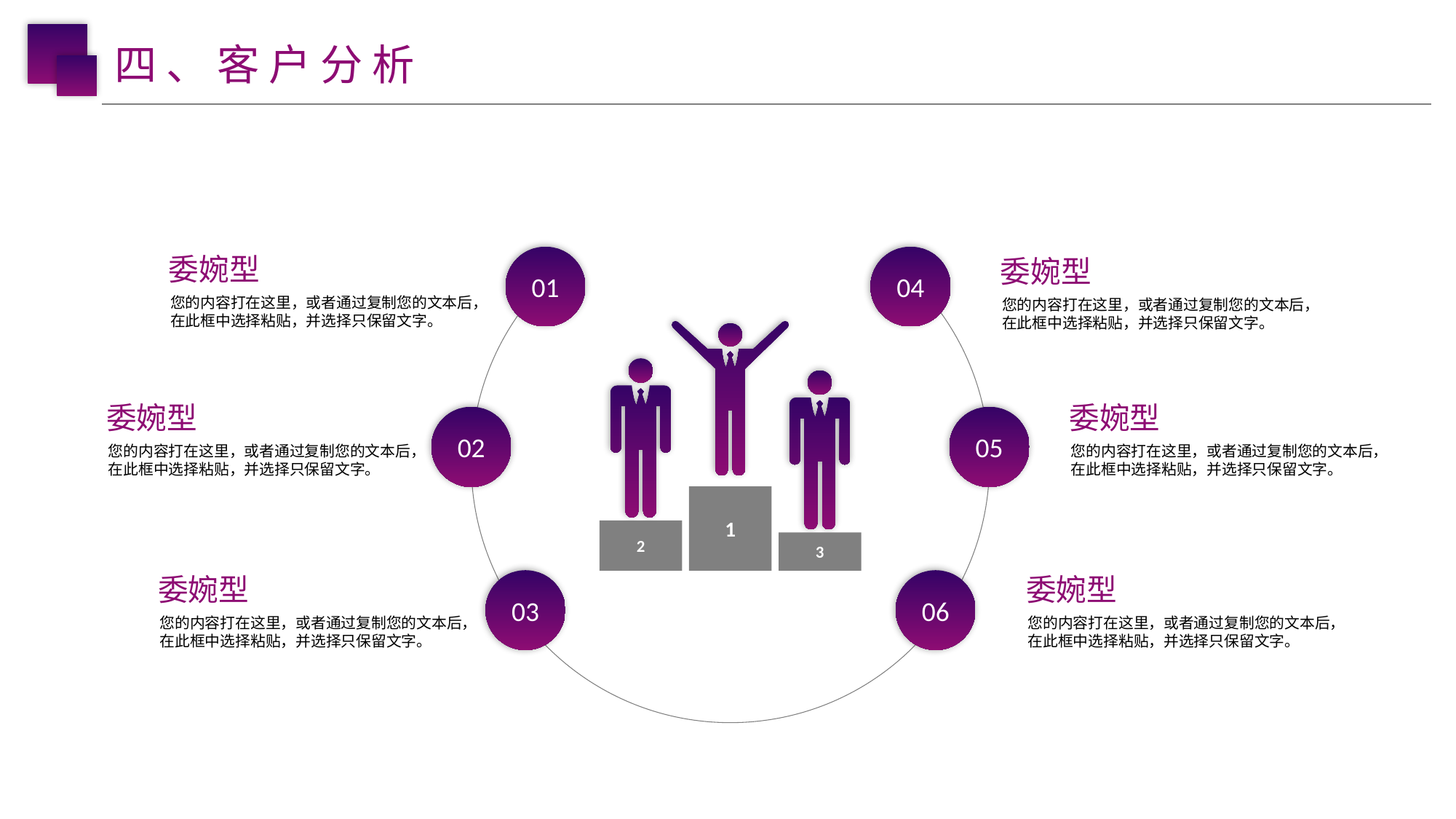

四、客户分析

委婉型
01
04
委婉型

您的内容打在这里，或者通过复制您的文本后，在此框中选择粘贴，并选择只保留文字。
您的内容打在这里，或者通过复制您的文本后，在此框中选择粘贴，并选择只保留文字。

委婉型
委婉型
02
05
您的内容打在这里，或者通过复制您的文本后，在此框中选择粘贴，并选择只保留文字。
您的内容打在这里，或者通过复制您的文本后，在此框中选择粘贴，并选择只保留文字。
1
2
3
委婉型
委婉型
03
06
您的内容打在这里，或者通过复制您的文本后，在此框中选择粘贴，并选择只保留文字。
您的内容打在这里，或者通过复制您的文本后，在此框中选择粘贴，并选择只保留文字。